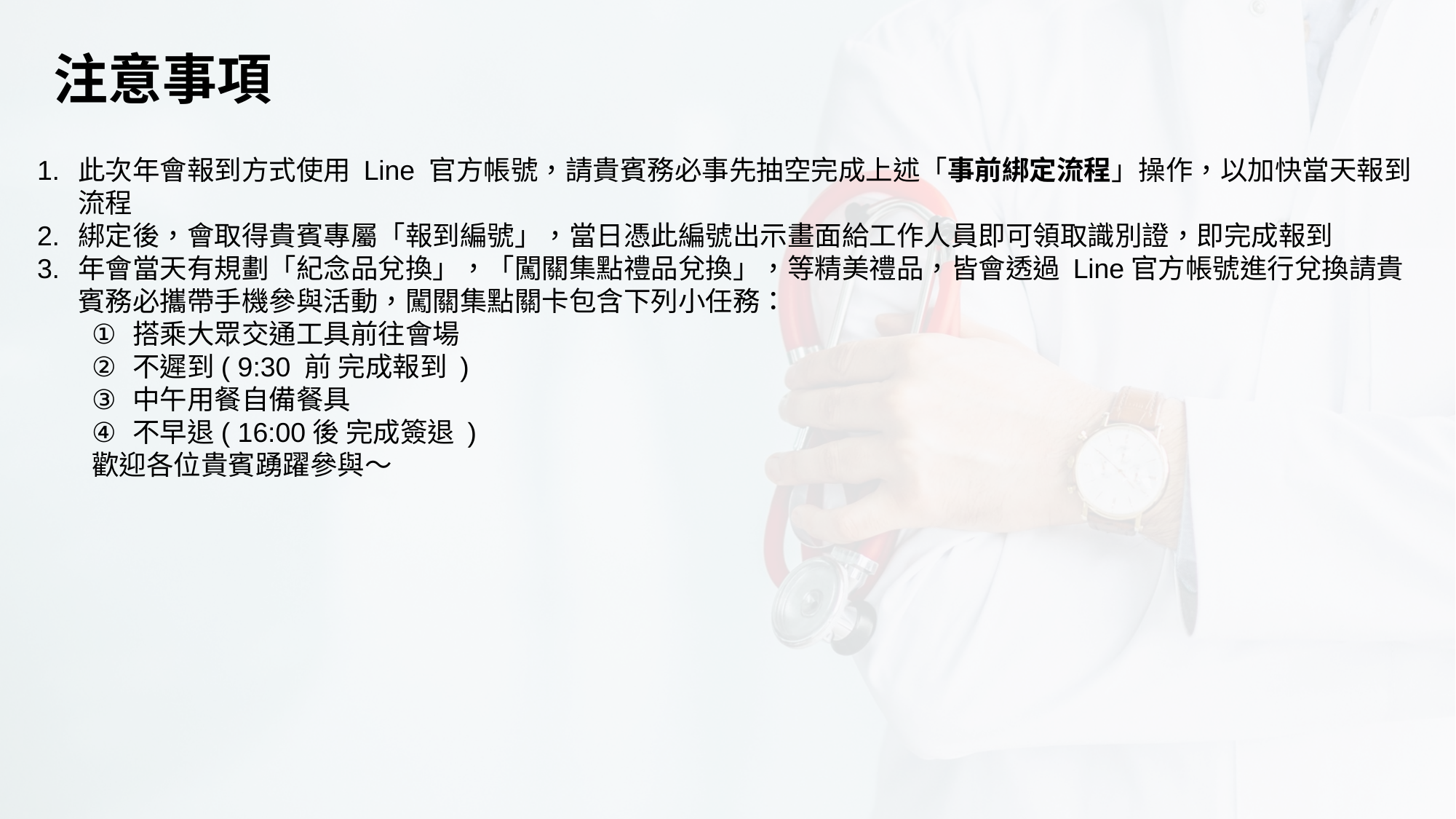

注意事項
此次年會報到方式使用 Line 官方帳號，請貴賓務必事先抽空完成上述「事前綁定流程」操作，以加快當天報到流程
綁定後，會取得貴賓專屬「報到編號」，當日憑此編號出示畫面給工作人員即可領取識別證，即完成報到
年會當天有規劃「紀念品兌換」，「闖關集點禮品兌換」，等精美禮品，皆會透過 Line官方帳號進行兌換請貴賓務必攜帶手機參與活動，闖關集點關卡包含下列小任務：
搭乘大眾交通工具前往會場
不遲到( 9:30 前 完成報到 )
中午用餐自備餐具
不早退( 16:00後 完成簽退 )
歡迎各位貴賓踴躍參與～